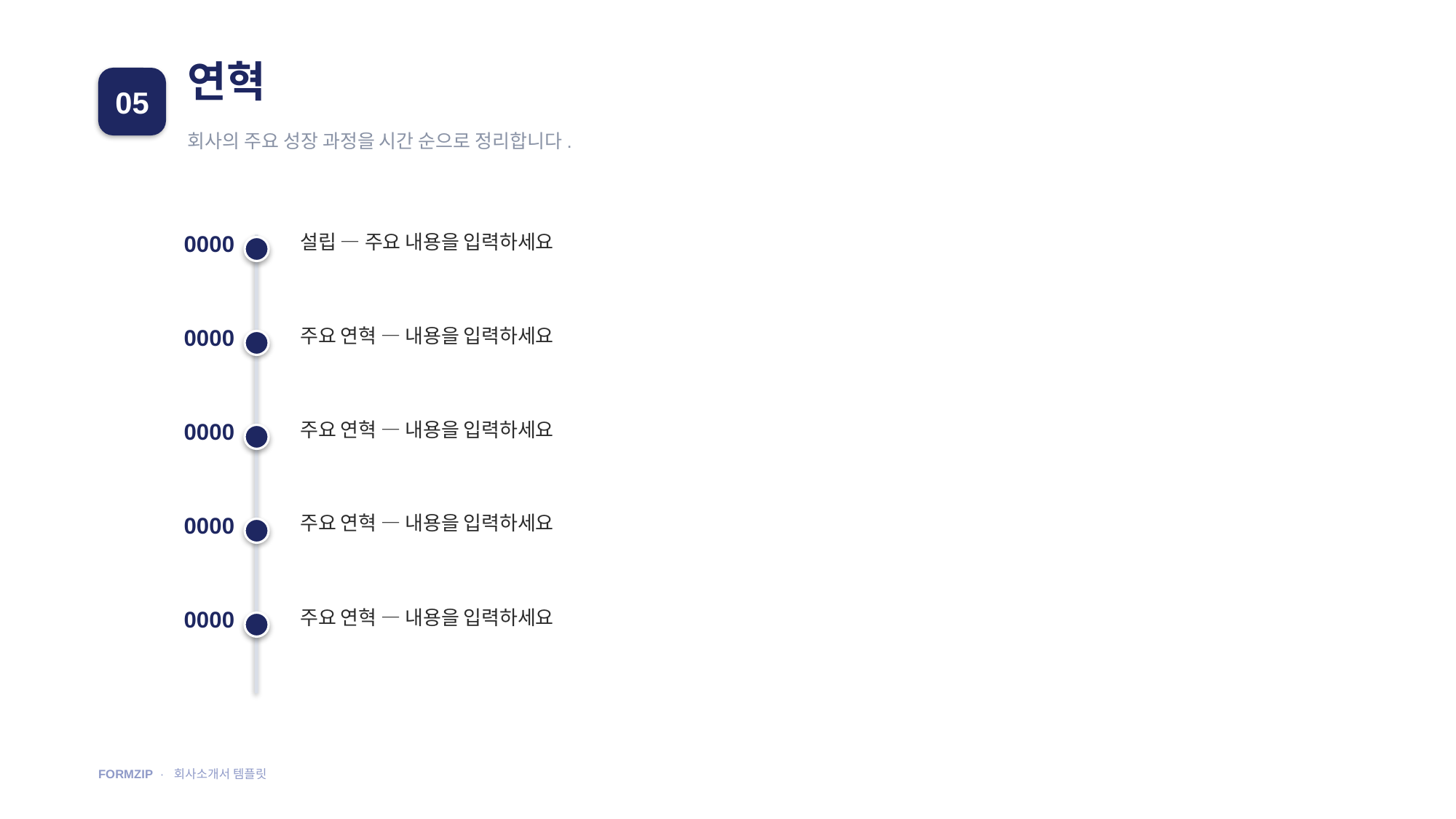

연혁
05
회사의 주요 성장 과정을 시간 순으로 정리합니다.
0000
설립 — 주요 내용을 입력하세요

0000
주요 연혁 — 내용을 입력하세요

0000
주요 연혁 — 내용을 입력하세요

0000
주요 연혁 — 내용을 입력하세요

0000
주요 연혁 — 내용을 입력하세요

FORMZIP  ·  회사소개서 템플릿